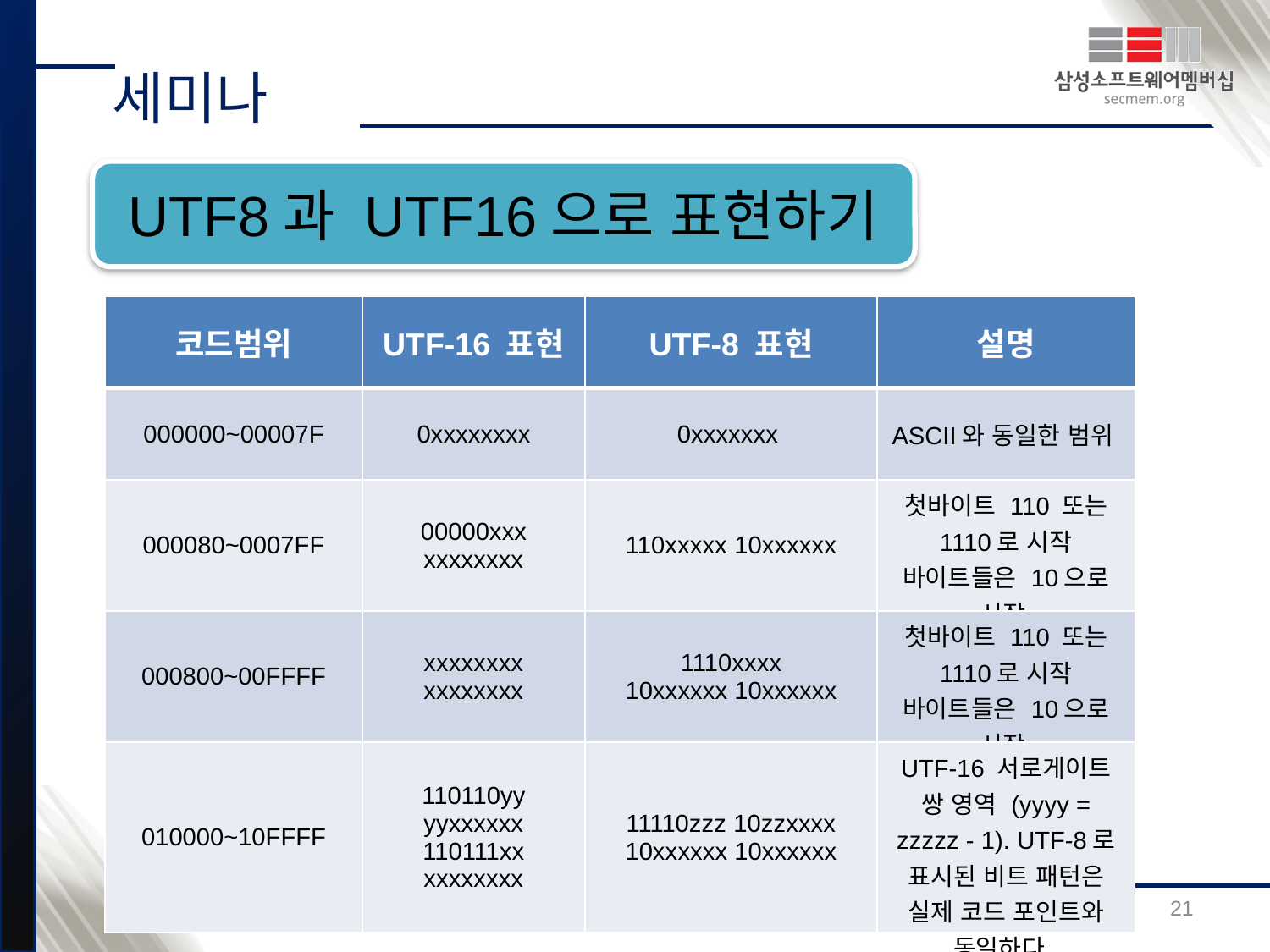

세미나
UTF8과 UTF16으로 표현하기
| 코드범위 | UTF-16 표현 | UTF-8 표현 | 설명 |
| --- | --- | --- | --- |
| 000000~00007F | 0xxxxxxxx | 0xxxxxxx | ASCII와 동일한 범위 |
| 000080~0007FF | 00000xxx xxxxxxxx | 110xxxxx 10xxxxxx | 첫바이트 110 또는 1110로 시작 바이트들은 10으로 시작 |
| 000800~00FFFF | xxxxxxxx xxxxxxxx | 1110xxxx 10xxxxxx 10xxxxxx | 첫바이트 110 또는 1110로 시작 바이트들은 10으로 시작 |
| 010000~10FFFF | 110110yy yyxxxxxx 110111xx xxxxxxxx | 11110zzz 10zzxxxx 10xxxxxx 10xxxxxx | UTF-16 서로게이트 쌍 영역 (yyyy = zzzzz - 1). UTF-8로 표시된 비트 패턴은 실제 코드 포인트와 동일하다. |
21